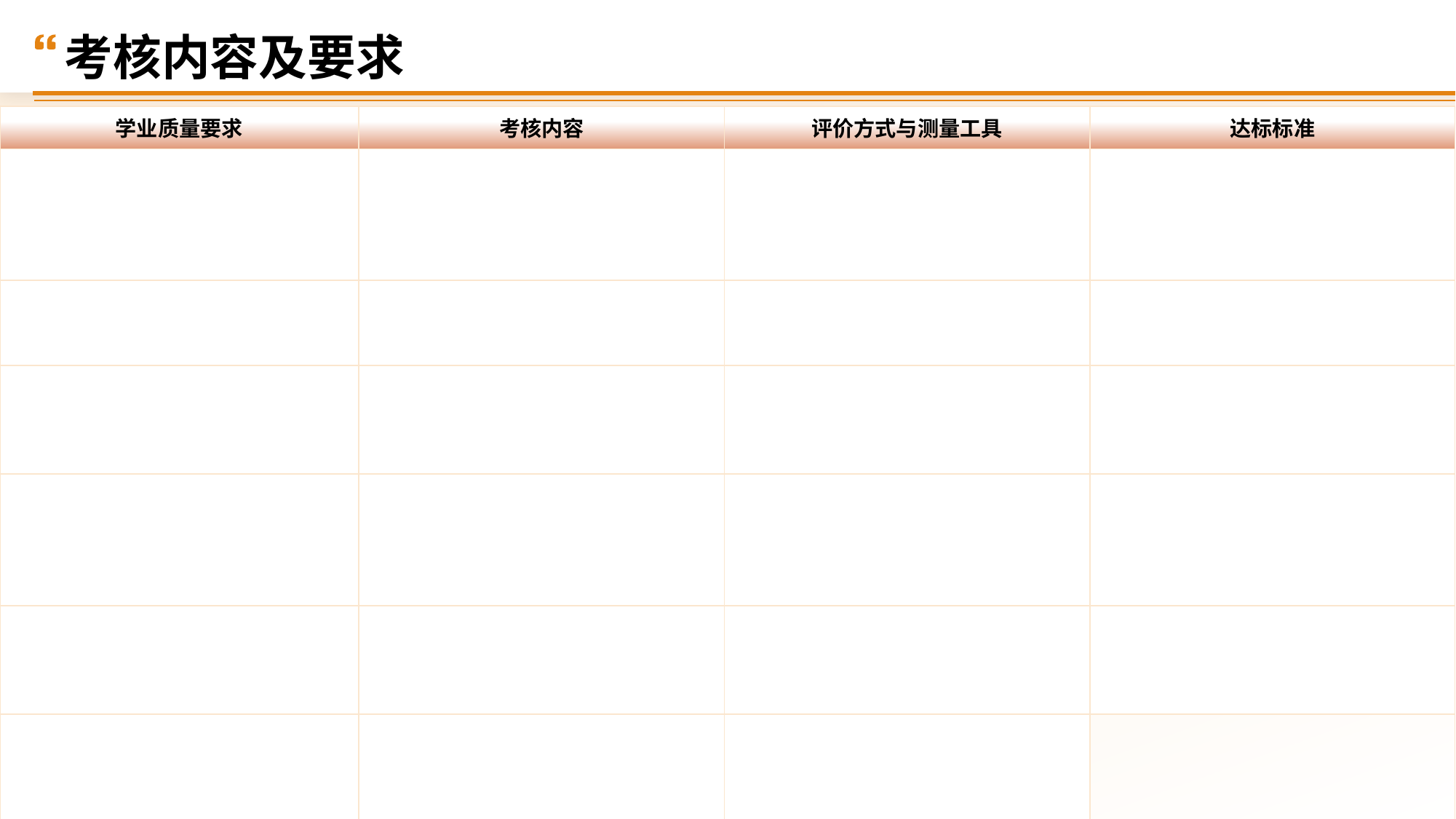

考核内容及要求

| 学业质量要求 | 考核内容 | 评价方式与测量工具 | 达标标准 |
| --- | --- | --- | --- |
|  |  |  |  |
|  |  |  |  |
|  |  |  |  |
|  |  |  |  |
|  |  |  |  |
|  |  |  |  |